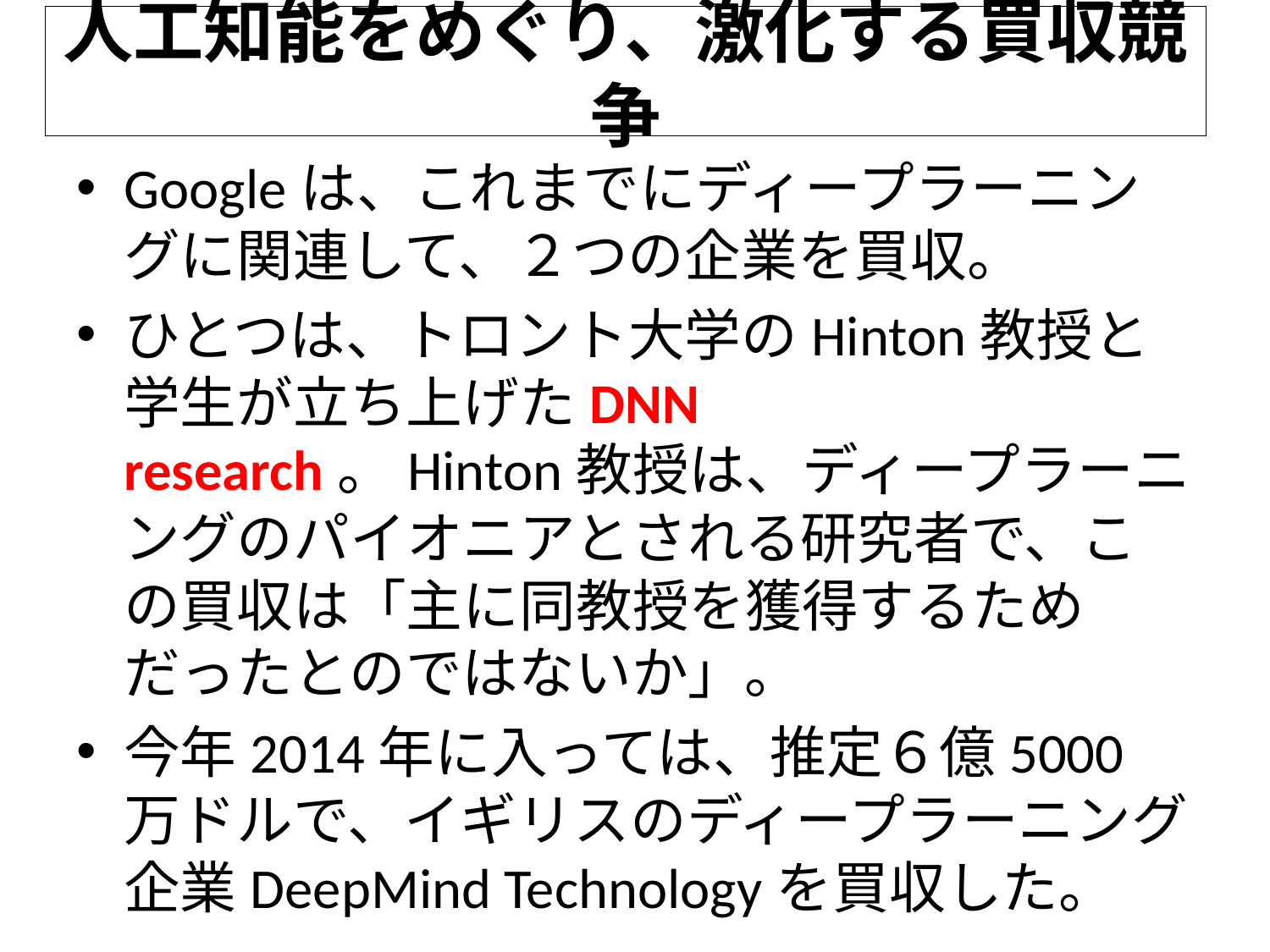

# 人工知能をめぐり、激化する買収競争
Googleは、これまでにディープラーニングに関連して、２つの企業を買収。
ひとつは、トロント大学のHinton教授と学生が立ち上げたDNN　research。Hinton教授は、ディープラーニングのパイオニアとされる研究者で、この買収は「主に同教授を獲得するためだったとのではないか」。
今年2014年に入っては、推定６億5000万ドルで、イギリスのディープラーニング企業DeepMind Technologyを買収した。